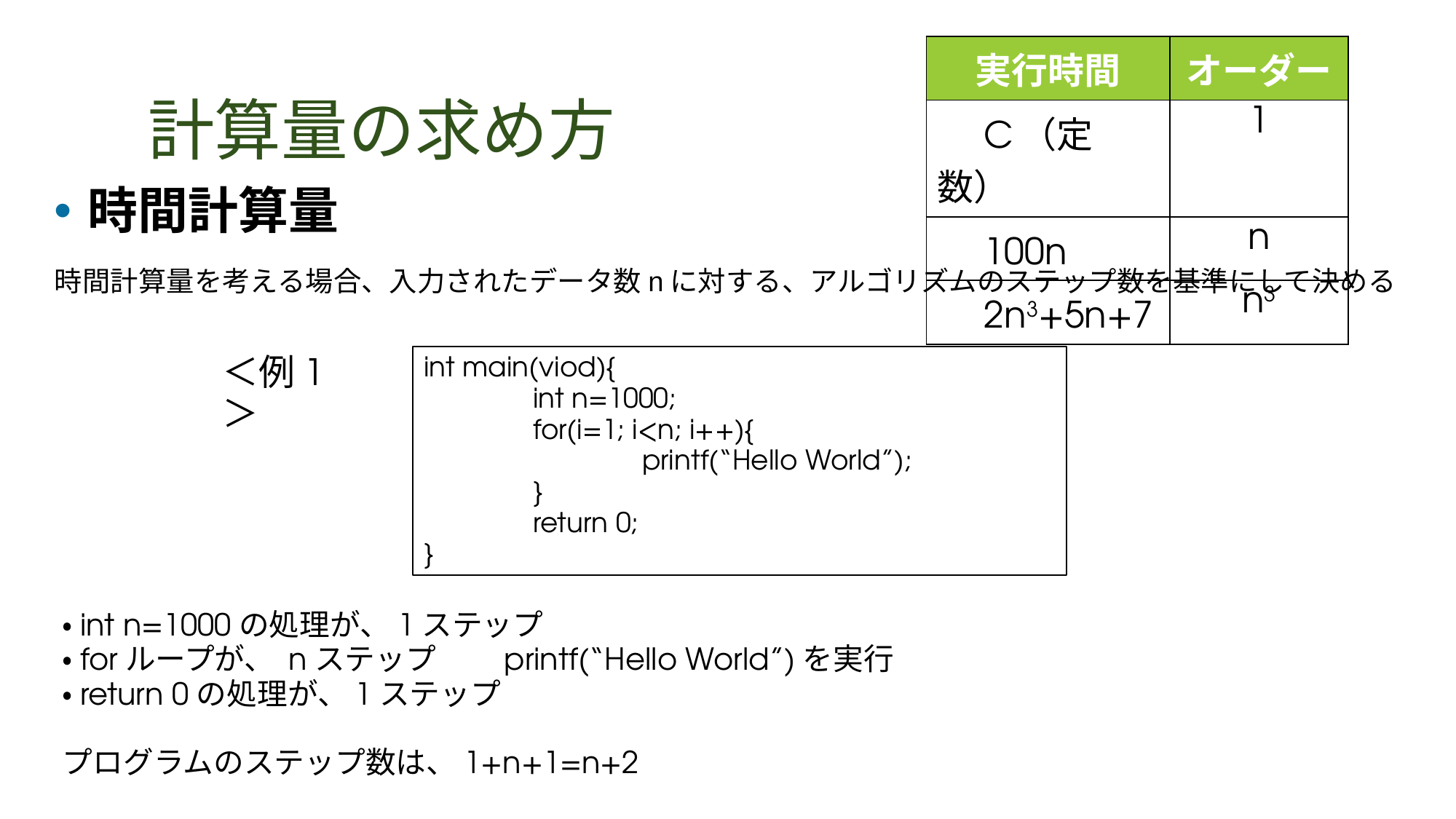

# 計算量の求め方
| 実行時間 | オーダー |
| --- | --- |
| C（定数） | 1 |
| 100n | n |
| 2n3+5n+7 | n3 |
時間計算量
時間計算量を考える場合、入力されたデータ数nに対する、アルゴリズムのステップ数を基準にして決める
＜例1＞
int main(viod){
	int n=1000;
	for(i=1; i<n; i++){
		printf(“Hello World”);
	}
	return 0;
}
・int n=1000の処理が、1ステップ
・forループが、 nステップ　　printf(“Hello World”)を実行
・return 0の処理が、1ステップ

プログラムのステップ数は、1+n+1=n+2